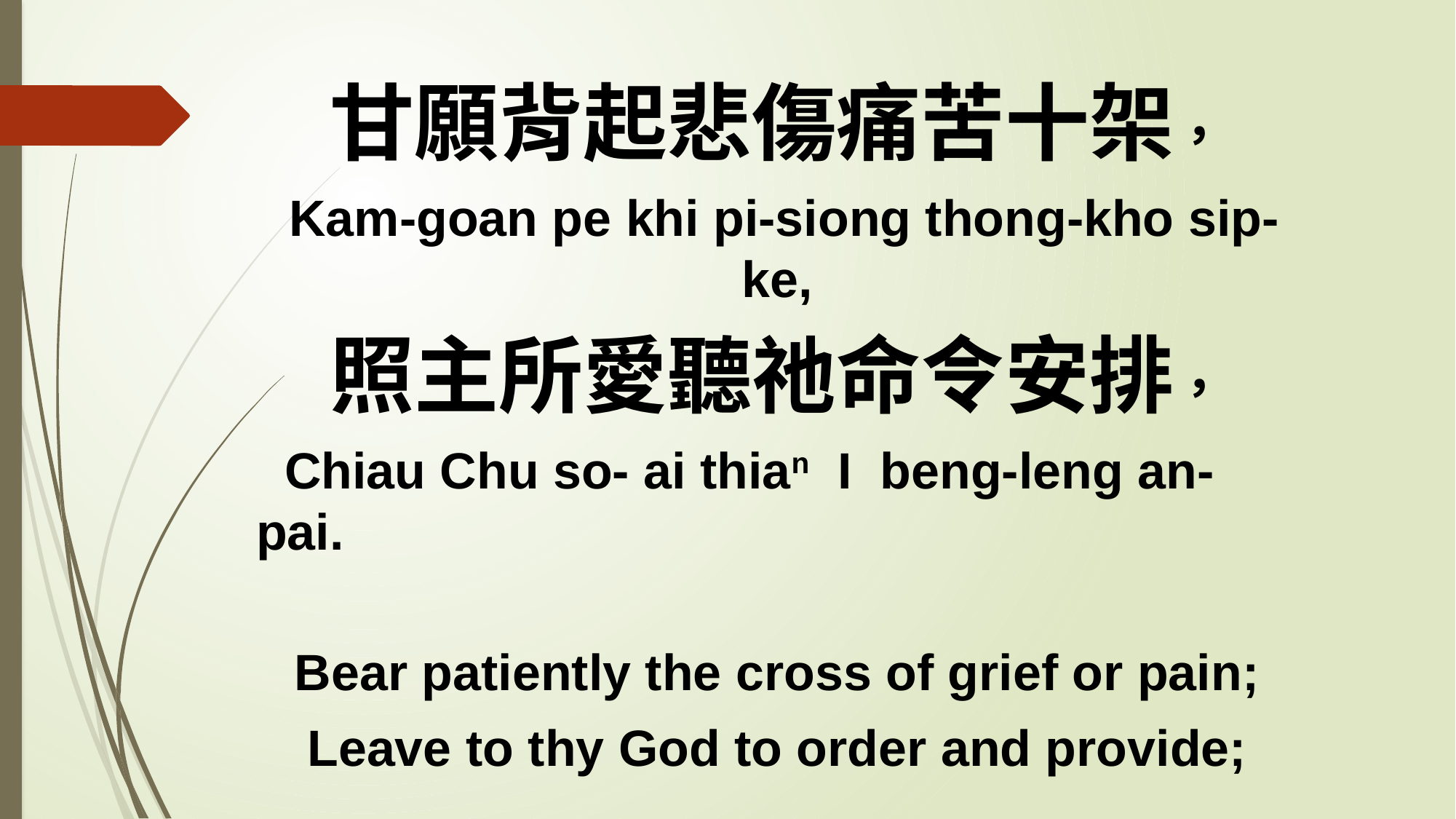

甘願背起悲傷痛苦十架，
 Kam-goan pe khi pi-siong thong-kho sip-ke,
照主所愛聽祂命令安排，
  Chiau Chu so- ai thian  I  beng-leng an-pai.

Bear patiently the cross of grief or pain;
Leave to thy God to order and provide;